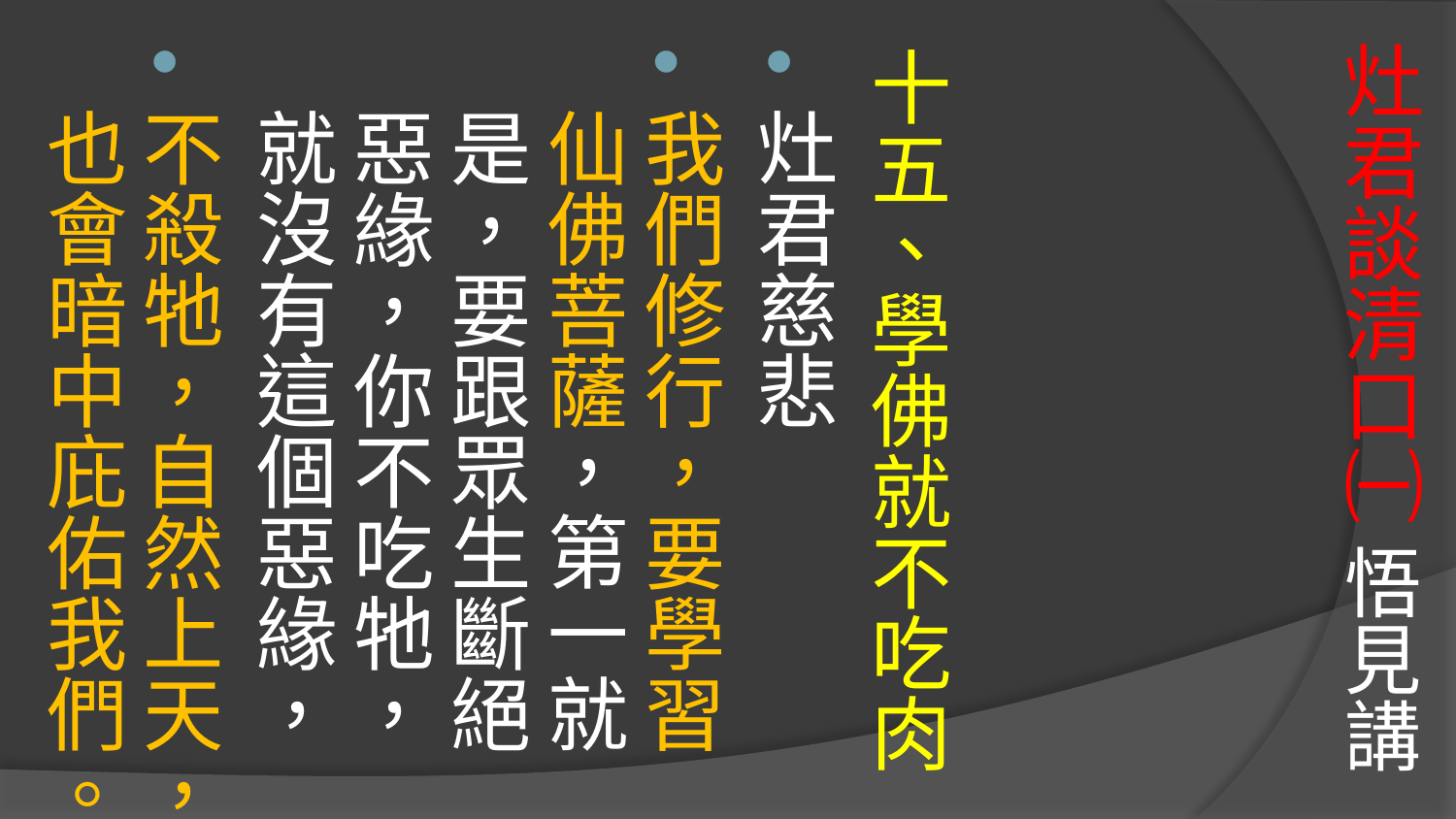

# 灶君談清口㈠ 悟見講
十五、學佛就不吃肉
灶君慈悲
我們修行，要學習仙佛菩薩，第一就是，要跟眾生斷絕惡緣，你不吃牠，就沒有這個惡緣，
不殺牠，自然上天，也會暗中庇佑我們。